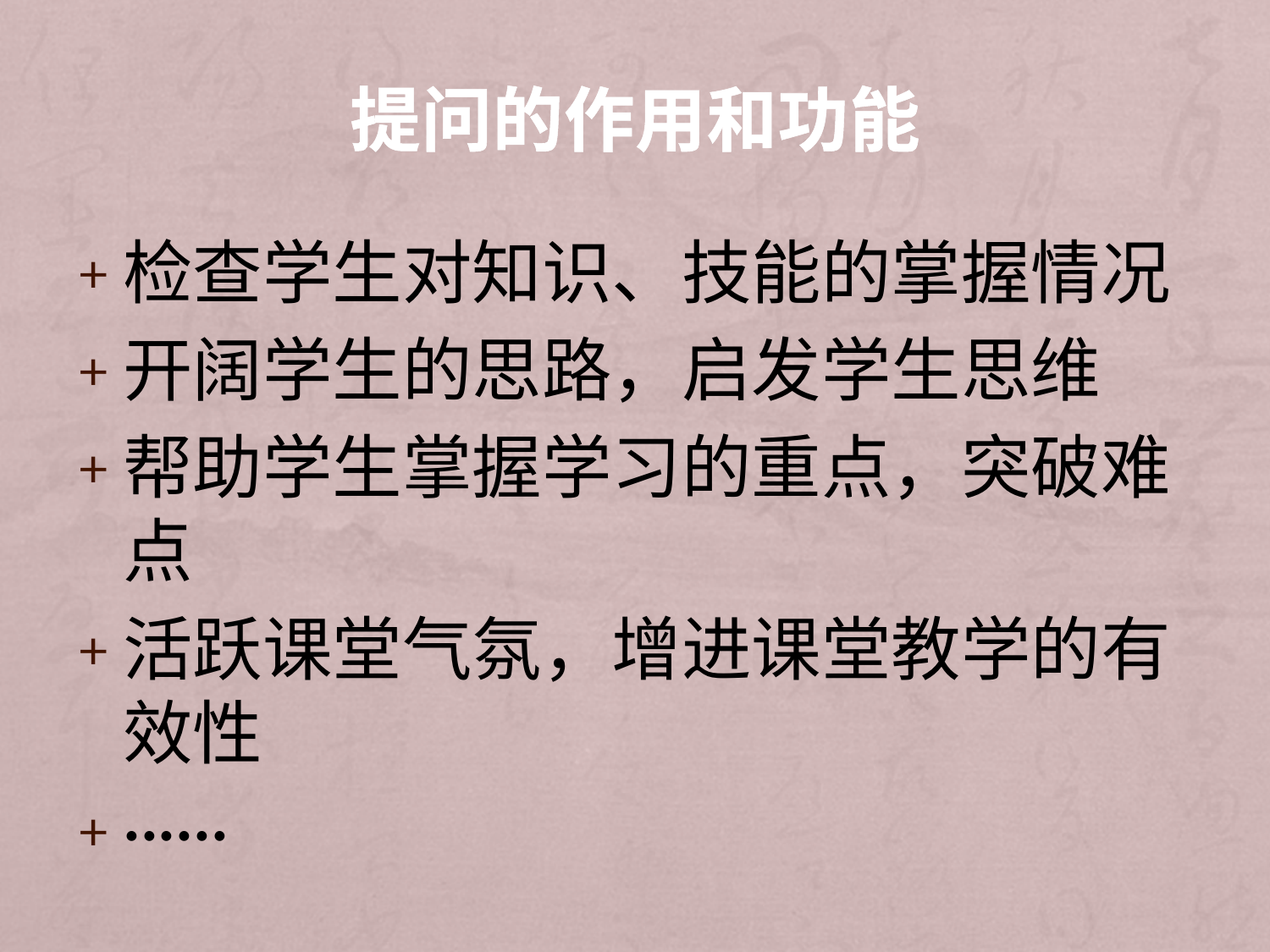

# 提问的作用和功能
检查学生对知识、技能的掌握情况
开阔学生的思路，启发学生思维
帮助学生掌握学习的重点，突破难点
活跃课堂气氛，增进课堂教学的有效性
······